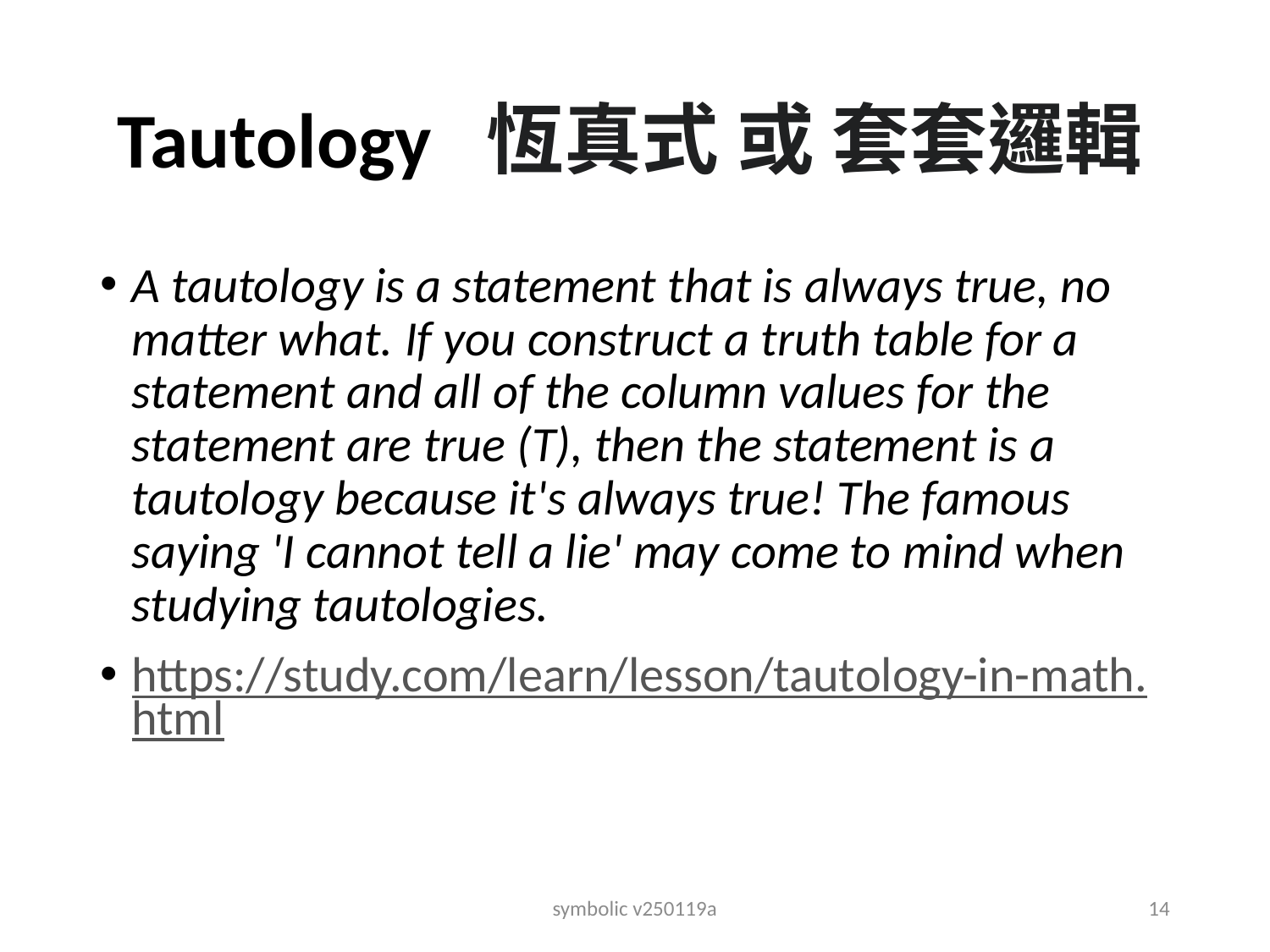

# Tautology  恆真式 或 套套邏輯
A tautology is a statement that is always true, no matter what. If you construct a truth table for a statement and all of the column values for the statement are true (T), then the statement is a tautology because it's always true! The famous saying 'I cannot tell a lie' may come to mind when studying tautologies.
https://study.com/learn/lesson/tautology-in-math.html
symbolic v250119a
14